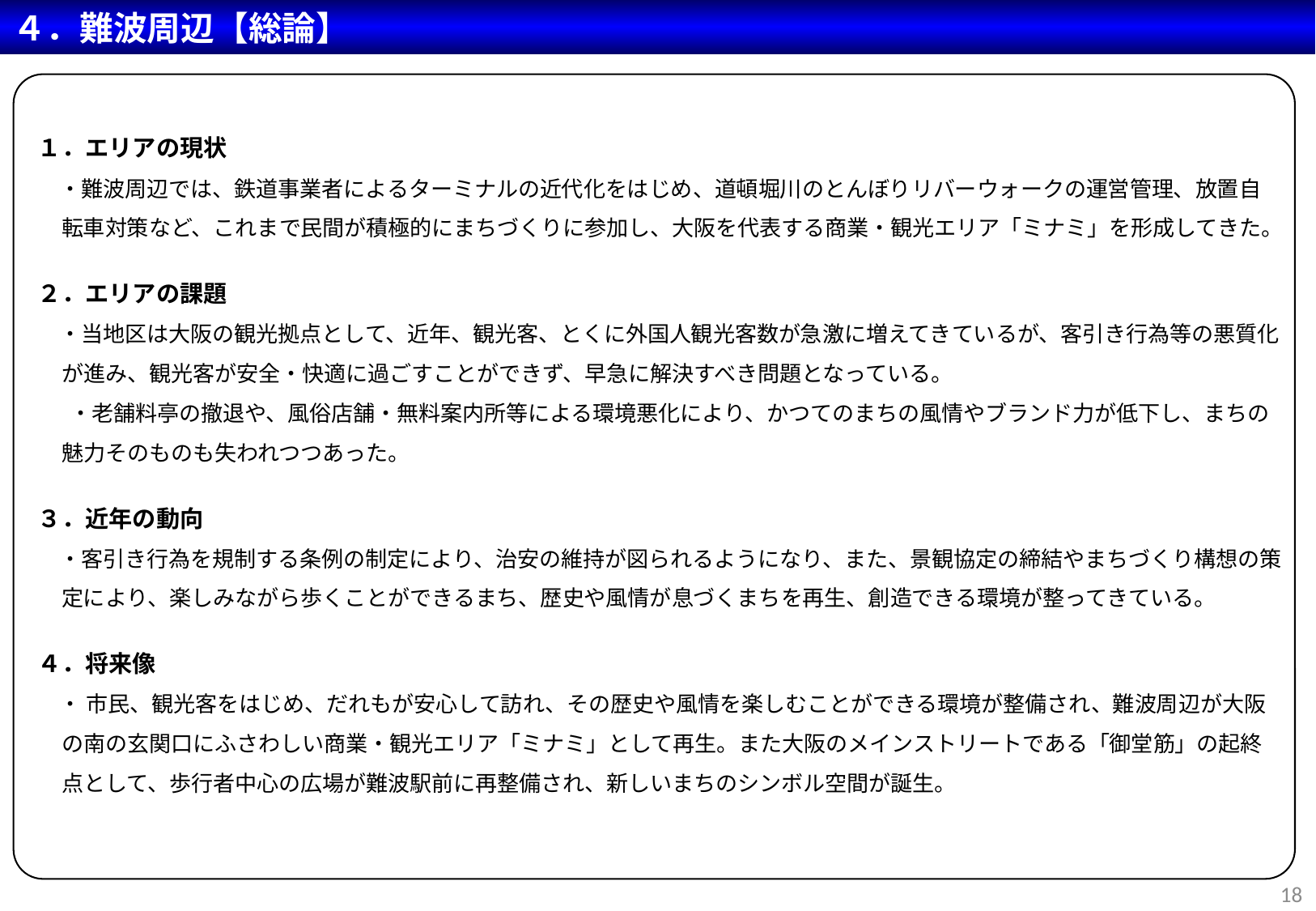

４．難波周辺【総論】

１．エリアの現状
　・難波周辺では、鉄道事業者によるターミナルの近代化をはじめ、道頓堀川のとんぼりリバーウォークの運営管理、放置自転車対策など、これまで民間が積極的にまちづくりに参加し、大阪を代表する商業・観光エリア「ミナミ」を形成してきた。

２．エリアの課題
　・当地区は大阪の観光拠点として、近年、観光客、とくに外国人観光客数が急激に増えてきているが、客引き行為等の悪質化が進み、観光客が安全・快適に過ごすことができず、早急に解決すべき問題となっている。
 　・老舗料亭の撤退や、風俗店舗・無料案内所等による環境悪化により、かつてのまちの風情やブランド力が低下し、まちの魅力そのものも失われつつあった。

３．近年の動向
　・客引き行為を規制する条例の制定により、治安の維持が図られるようになり、また、景観協定の締結やまちづくり構想の策定により、楽しみながら歩くことができるまち、歴史や風情が息づくまちを再生、創造できる環境が整ってきている。

４．将来像
　・ 市民、観光客をはじめ、だれもが安心して訪れ、その歴史や風情を楽しむことができる環境が整備され、難波周辺が大阪の南の玄関口にふさわしい商業・観光エリア「ミナミ」として再生。また大阪のメインストリートである「御堂筋」の起終点として、歩行者中心の広場が難波駅前に再整備され、新しいまちのシンボル空間が誕生。
18